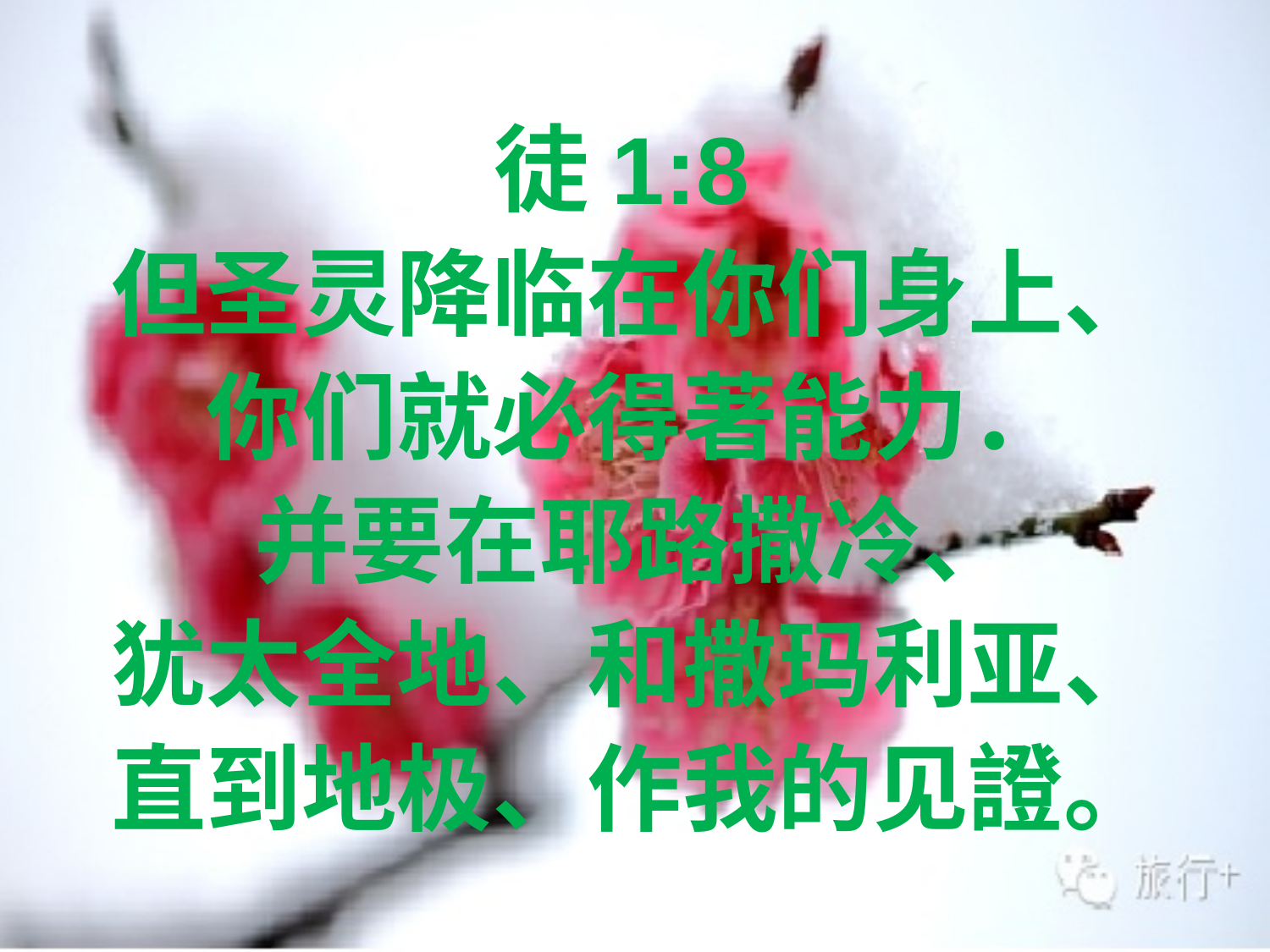

徒1:8
但圣灵降临在你们身上、
你们就必得著能力．
并要在耶路撒冷、
犹太全地、和撒玛利亚、
直到地极、作我的见證。